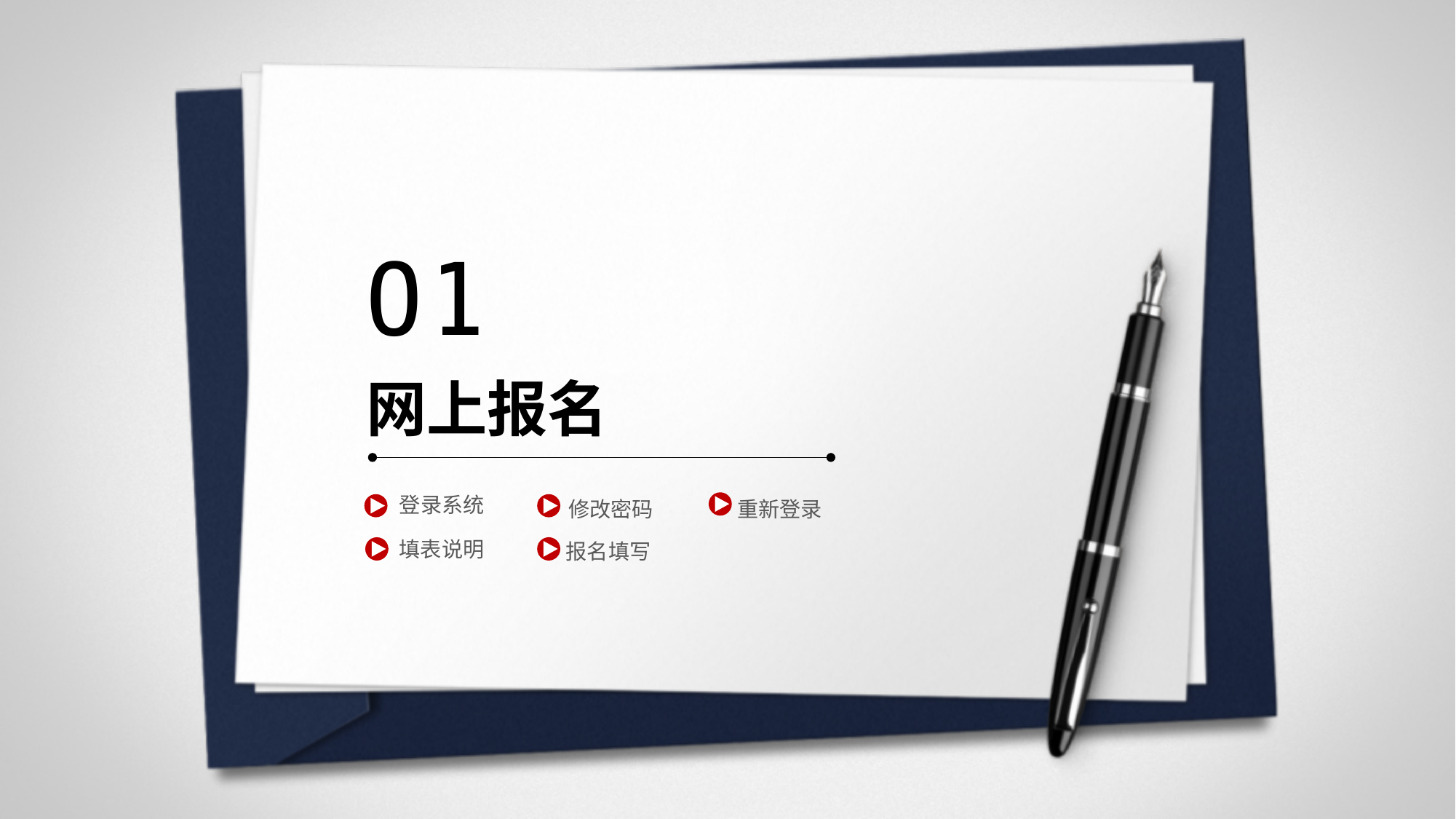

01
网上报名
登录系统

重新登录
修改密码

填表说明

   报名填写